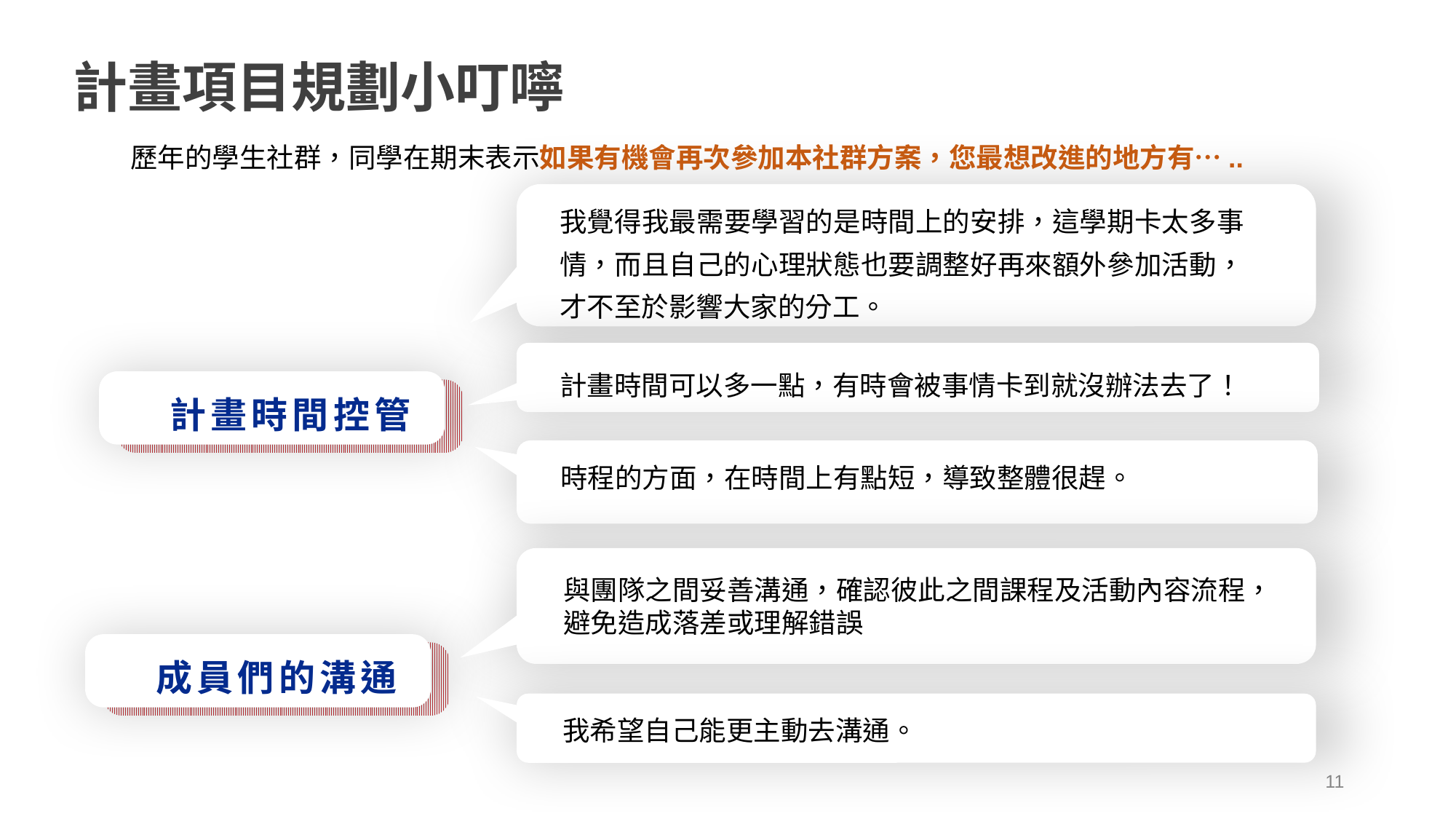

計畫項目規劃小叮嚀
歷年的學生社群，同學在期末表示如果有機會再次參加本社群方案，您最想改進的地方有…..

我覺得我最需要學習的是時間上的安排，這學期卡太多事情，而且自己的心理狀態也要調整好再來額外參加活動，才不至於影響大家的分工。

計畫時間可以多一點，有時會被事情卡到就沒辦法去了！

計畫時間控管

時程的方面，在時間上有點短，導致整體很趕。

與團隊之間妥善溝通，確認彼此之間課程及活動內容流程，避免造成落差或理解錯誤

成員們的溝通

我希望自己能更主動去溝通。
11